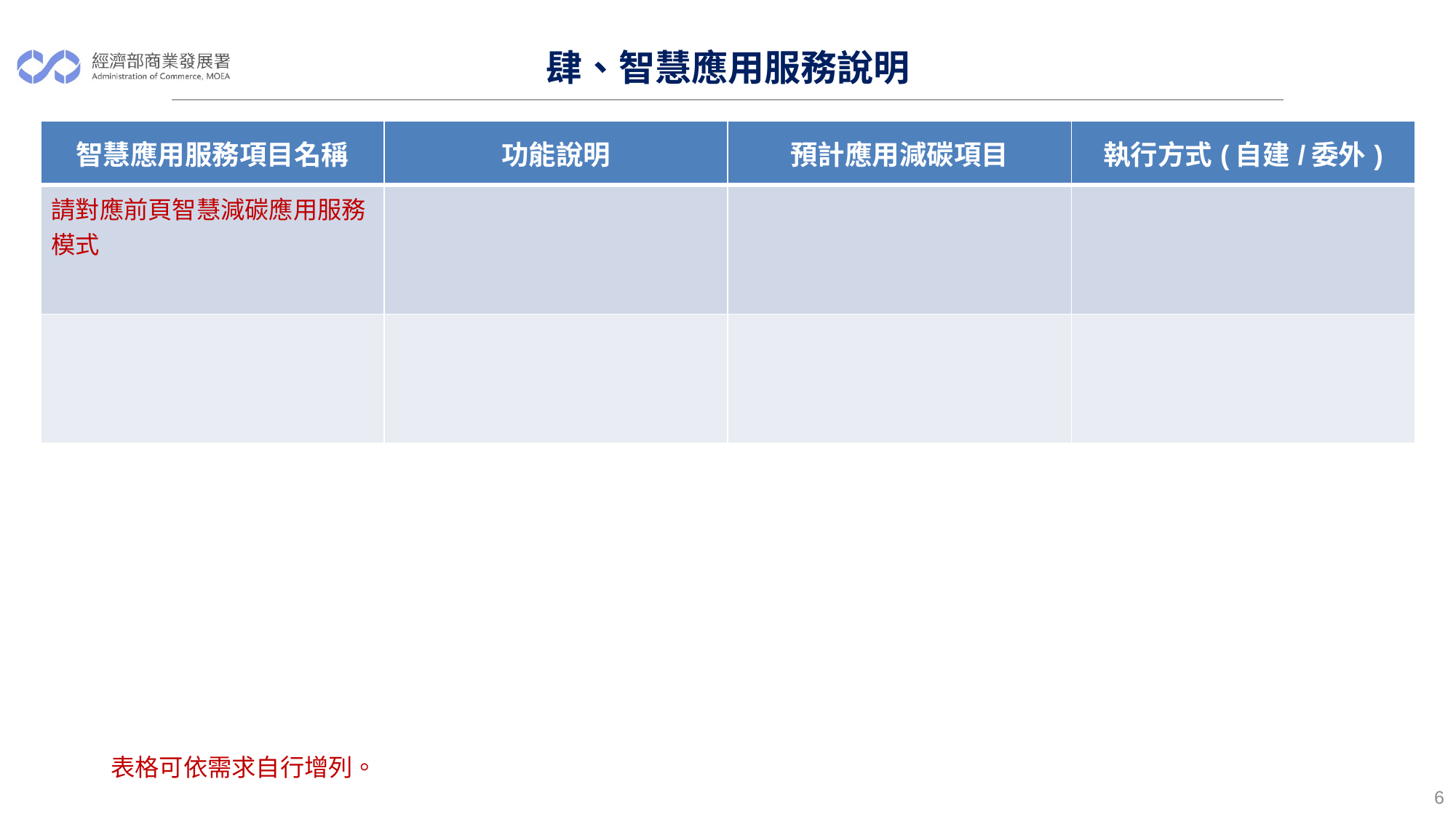

# 肆、智慧應用服務說明
| 智慧應用服務項目名稱 | 功能說明 | 預計應用減碳項目 | 執行方式(自建/委外) |
| --- | --- | --- | --- |
| 請對應前頁智慧減碳應用服務模式 |  |  |  |
|  |  |  |  |
表格可依需求自行增列。
6